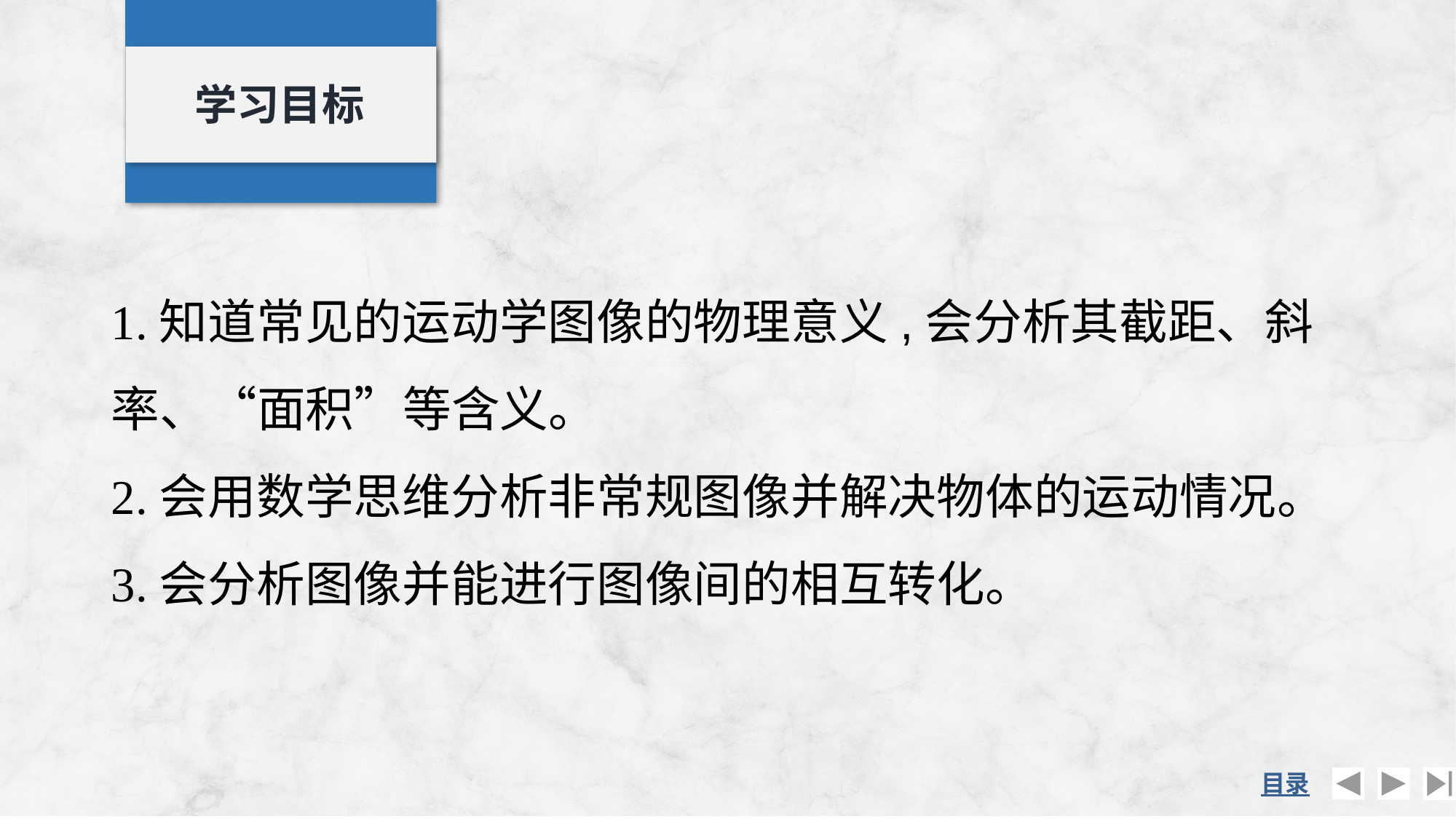

学习目标
1.知道常见的运动学图像的物理意义,会分析其截距、斜率、“面积”等含义。
2.会用数学思维分析非常规图像并解决物体的运动情况。
3.会分析图像并能进行图像间的相互转化。